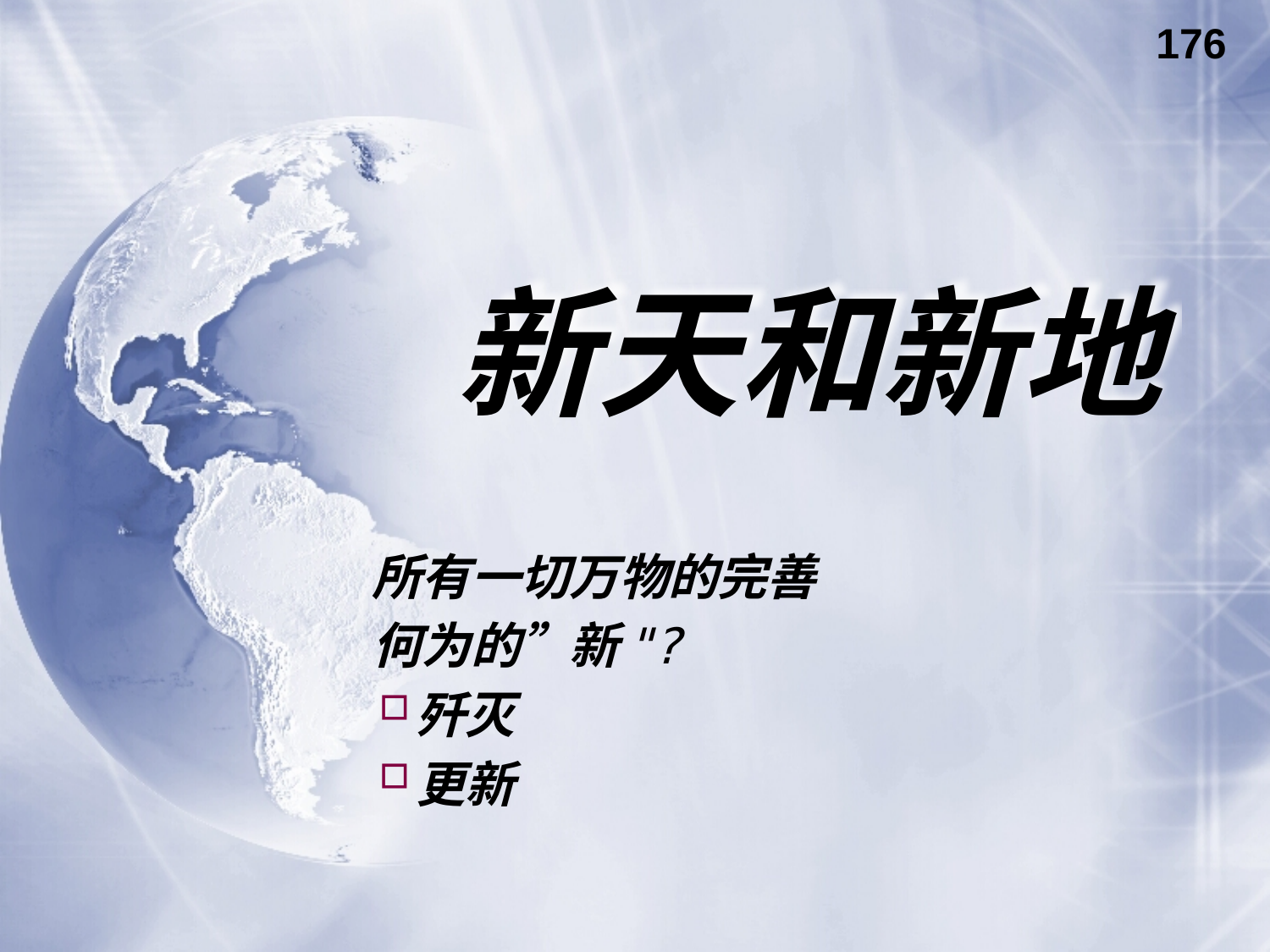

176
# 新天和新地
所有一切万物的完善
何为的”新"?
歼灭
更新